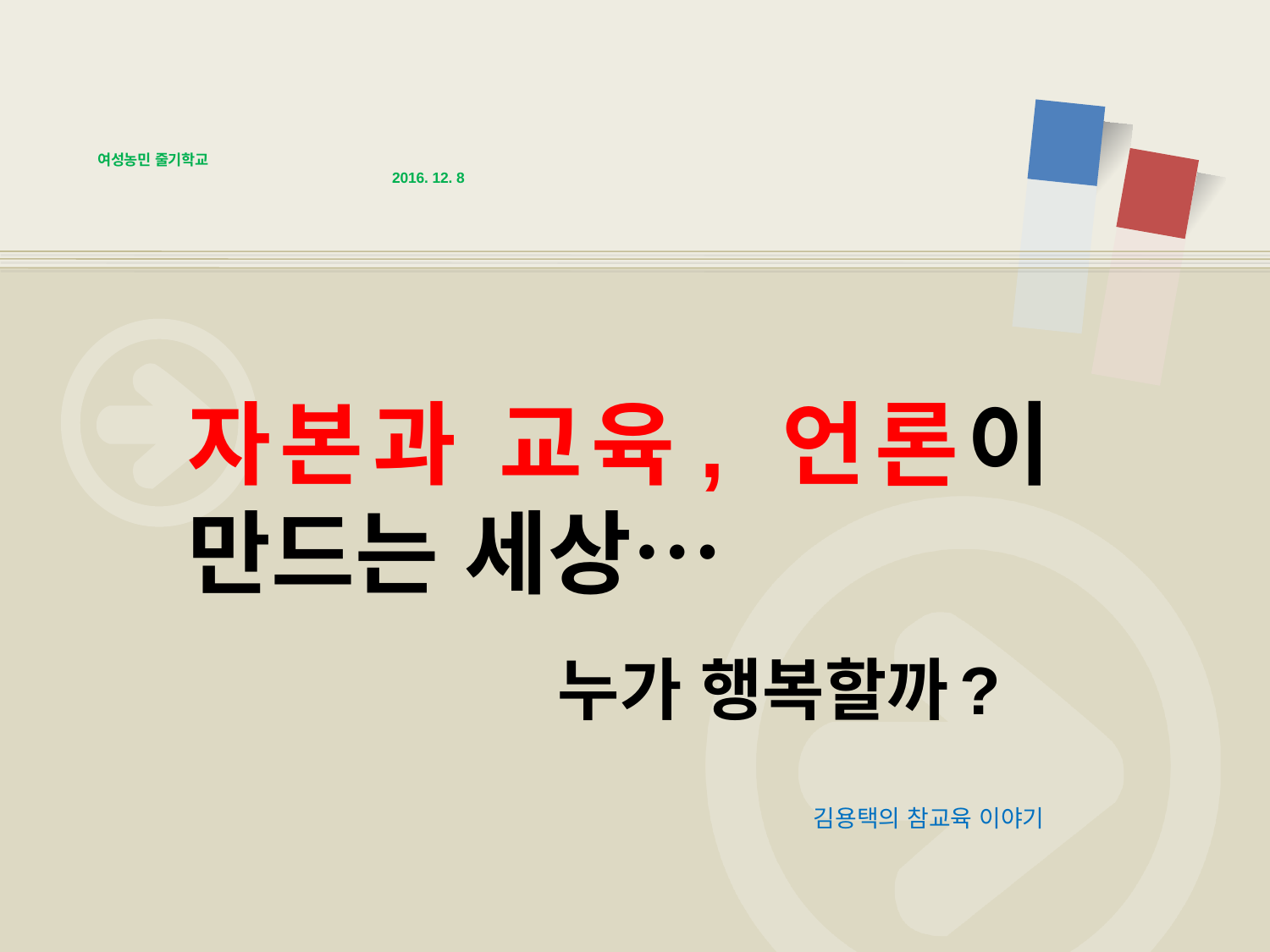

# 여성농민 줄기학교 2016. 12. 8

자본과 교육, 언론이 만드는 세상…
              누가 행복할까?

김용택의 참교육 이야기